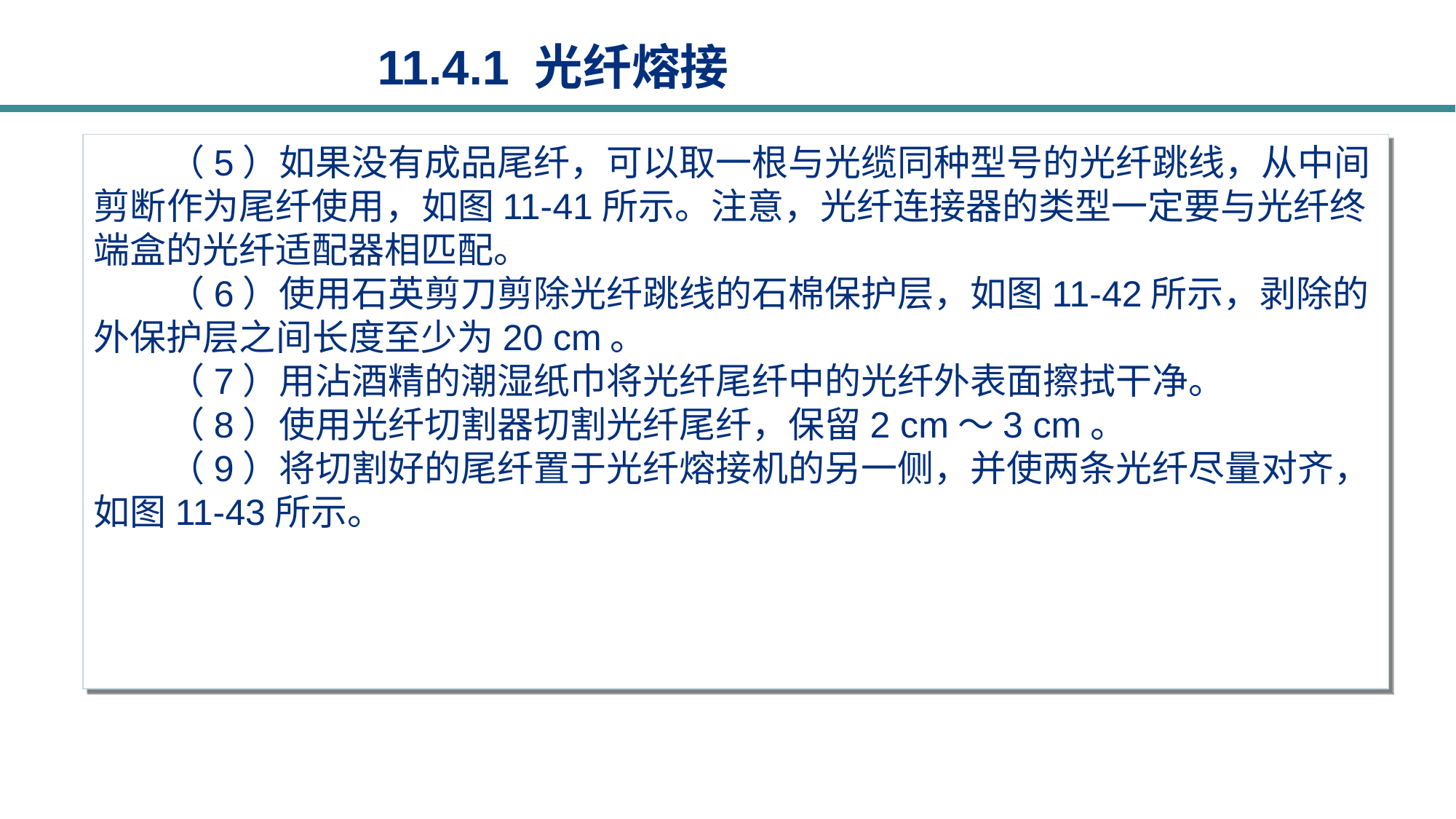

11.4.1 光纤熔接
（5）如果没有成品尾纤，可以取一根与光缆同种型号的光纤跳线，从中间剪断作为尾纤使用，如图11-41所示。注意，光纤连接器的类型一定要与光纤终端盒的光纤适配器相匹配。
（6）使用石英剪刀剪除光纤跳线的石棉保护层，如图11-42所示，剥除的外保护层之间长度至少为20 cm。
（7）用沾酒精的潮湿纸巾将光纤尾纤中的光纤外表面擦拭干净。
（8）使用光纤切割器切割光纤尾纤，保留2 cm～3 cm。
（9）将切割好的尾纤置于光纤熔接机的另一侧，并使两条光纤尽量对齐，如图11-43所示。